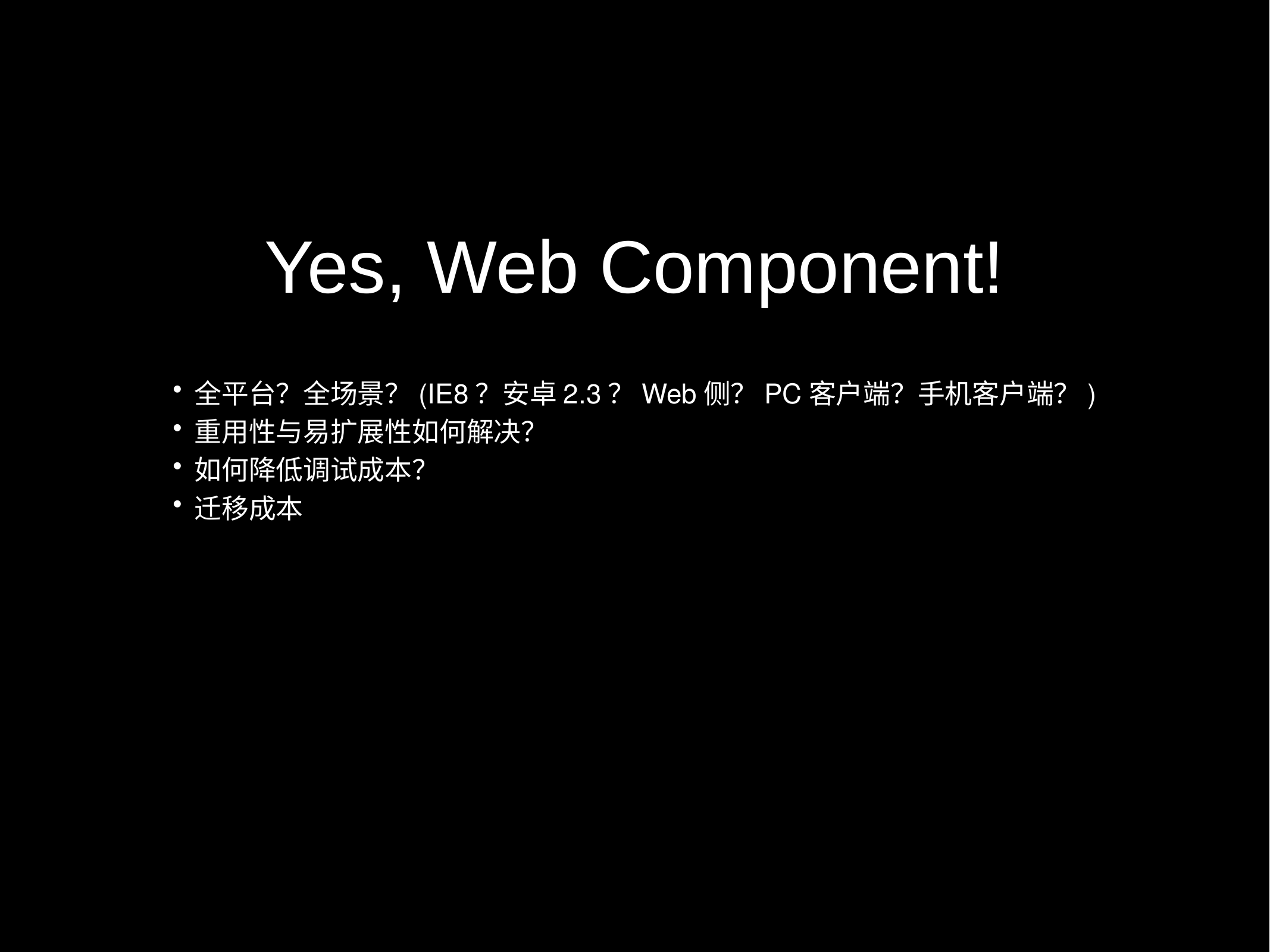

Yes, Web Component!
全平台？全场景？(IE8？安卓2.3？Web侧？PC客户端？手机客户端？)
重用性与易扩展性如何解决？
如何降低调试成本？
迁移成本